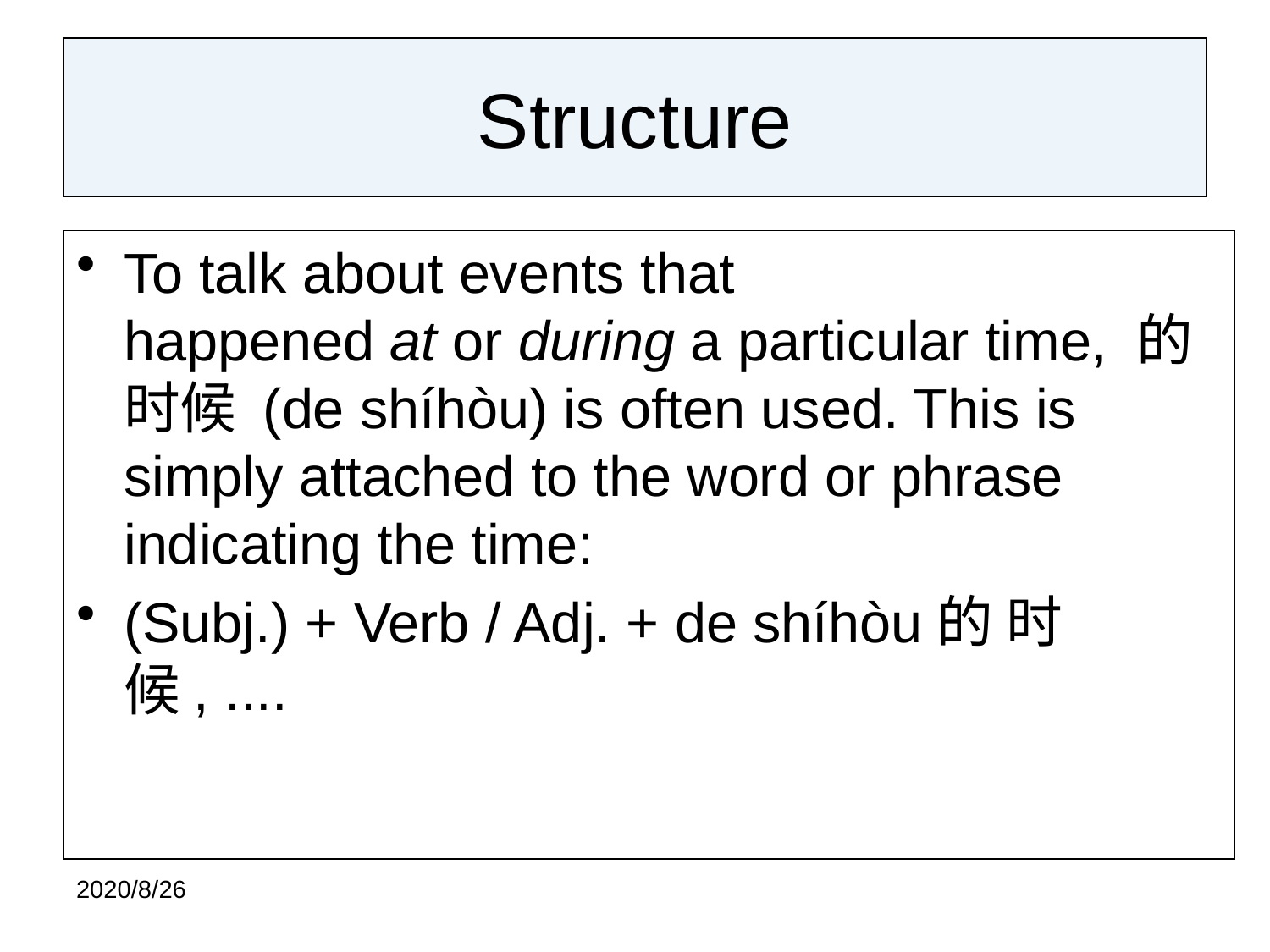

# Structure
To talk about events that happened at or during a particular time, 的时候 (de shíhòu) is often used. This is simply attached to the word or phrase indicating the time:
(Subj.) + Verb / Adj. + de shíhòu的 时候, ....
2020/8/26